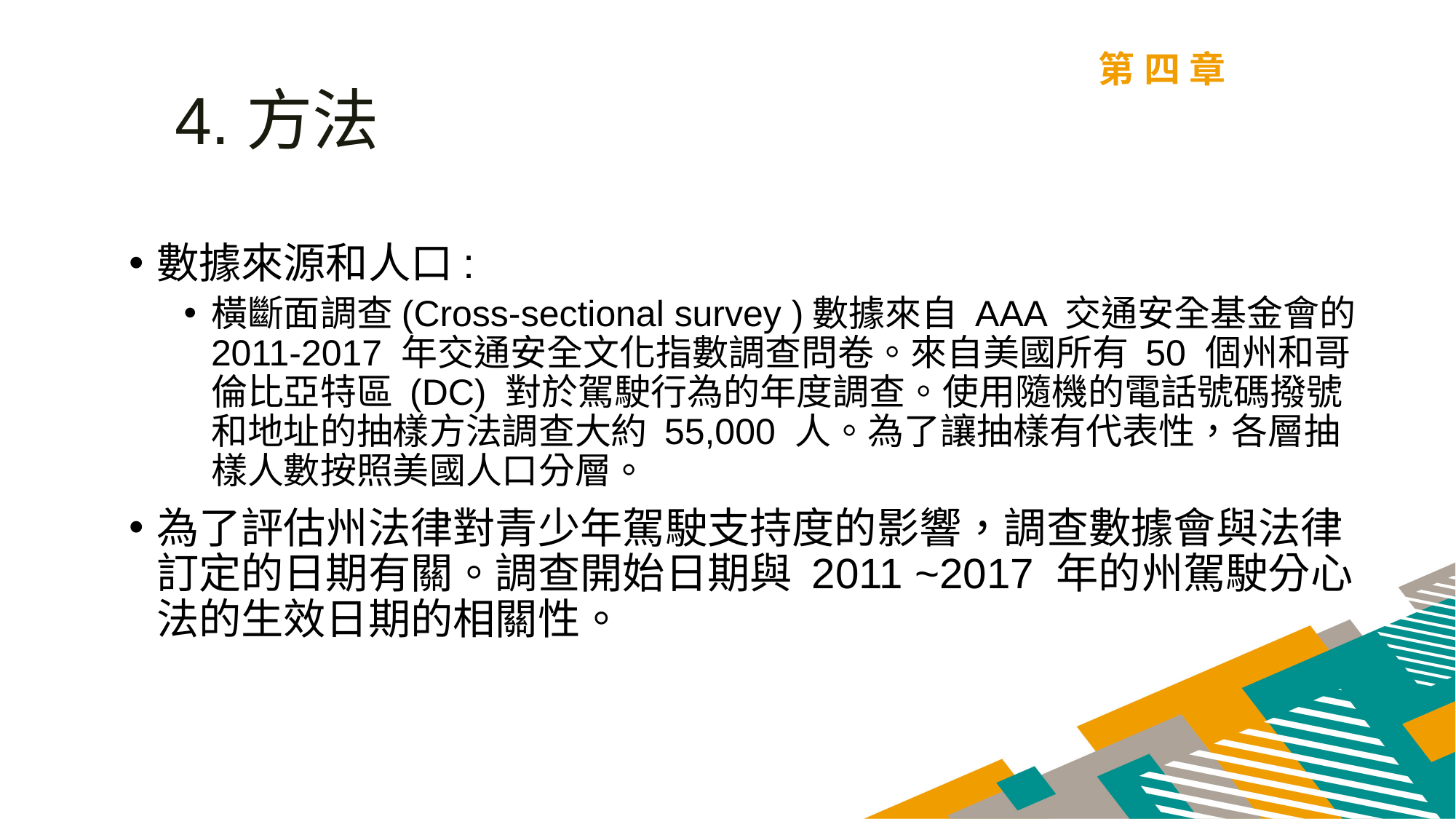

第四章
4.方法

數據來源和人口:
橫斷面調查(Cross-sectional survey )數據來自 AAA 交通安全基金會的 2011-2017 年交通安全文化指數調查問卷。來自美國所有 50 個州和哥倫比亞特區 (DC) 對於駕駛行為的年度調查。使用隨機的電話號碼撥號和地址的抽樣方法調查大約 55,000 人。為了讓抽樣有代表性，各層抽樣人數按照美國人口分層。
為了評估州法律對青少年駕駛支持度的影響，調查數據會與法律訂定的日期有關。調查開始日期與 2011 ~2017 年的州駕駛分心法的生效日期的相關性。